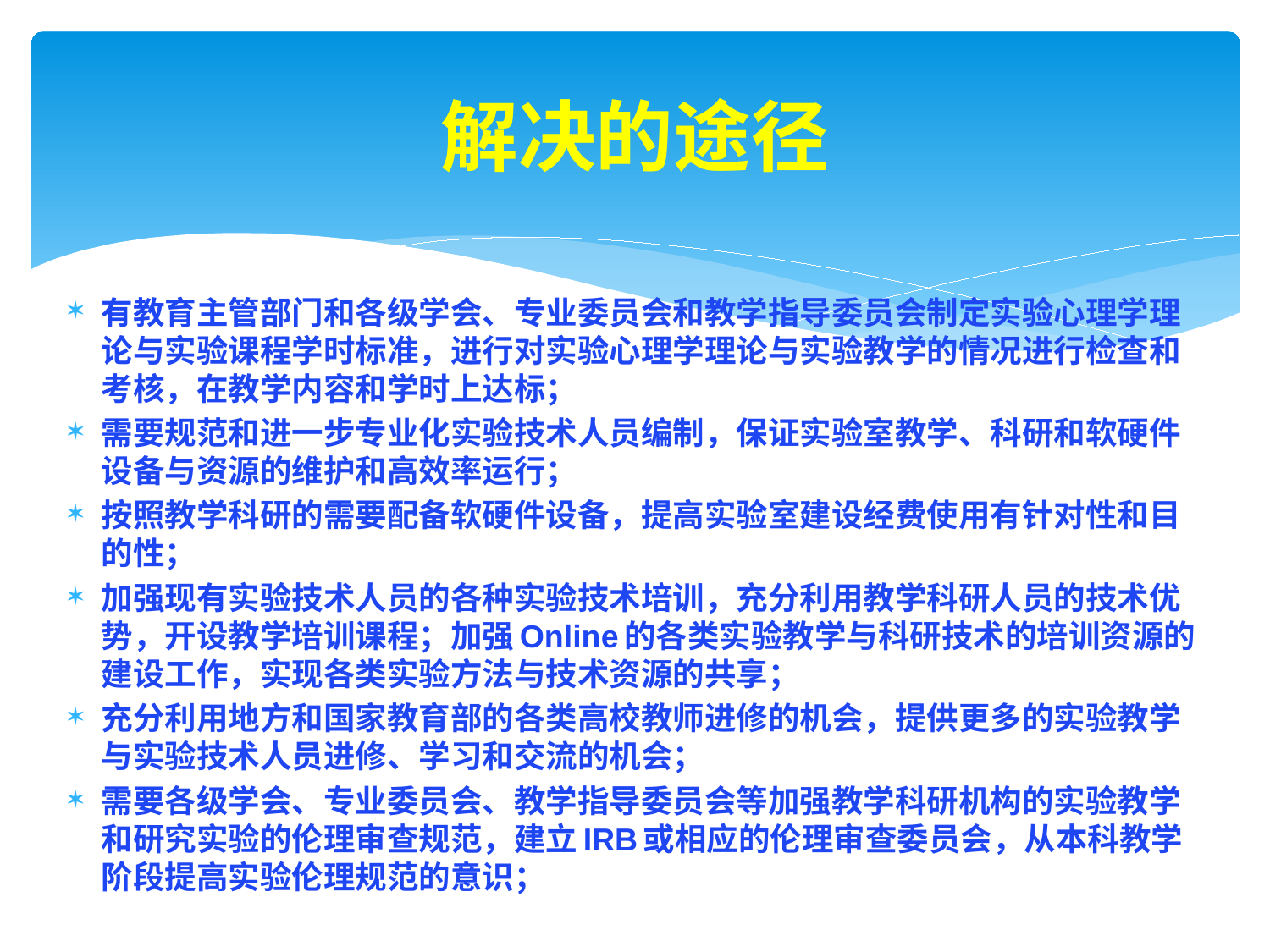

# 解决的途径
有教育主管部门和各级学会、专业委员会和教学指导委员会制定实验心理学理论与实验课程学时标准，进行对实验心理学理论与实验教学的情况进行检查和考核，在教学内容和学时上达标；
需要规范和进一步专业化实验技术人员编制，保证实验室教学、科研和软硬件设备与资源的维护和高效率运行；
按照教学科研的需要配备软硬件设备，提高实验室建设经费使用有针对性和目的性；
加强现有实验技术人员的各种实验技术培训，充分利用教学科研人员的技术优势，开设教学培训课程；加强Online的各类实验教学与科研技术的培训资源的建设工作，实现各类实验方法与技术资源的共享；
充分利用地方和国家教育部的各类高校教师进修的机会，提供更多的实验教学与实验技术人员进修、学习和交流的机会；
需要各级学会、专业委员会、教学指导委员会等加强教学科研机构的实验教学和研究实验的伦理审查规范，建立IRB或相应的伦理审查委员会，从本科教学阶段提高实验伦理规范的意识；